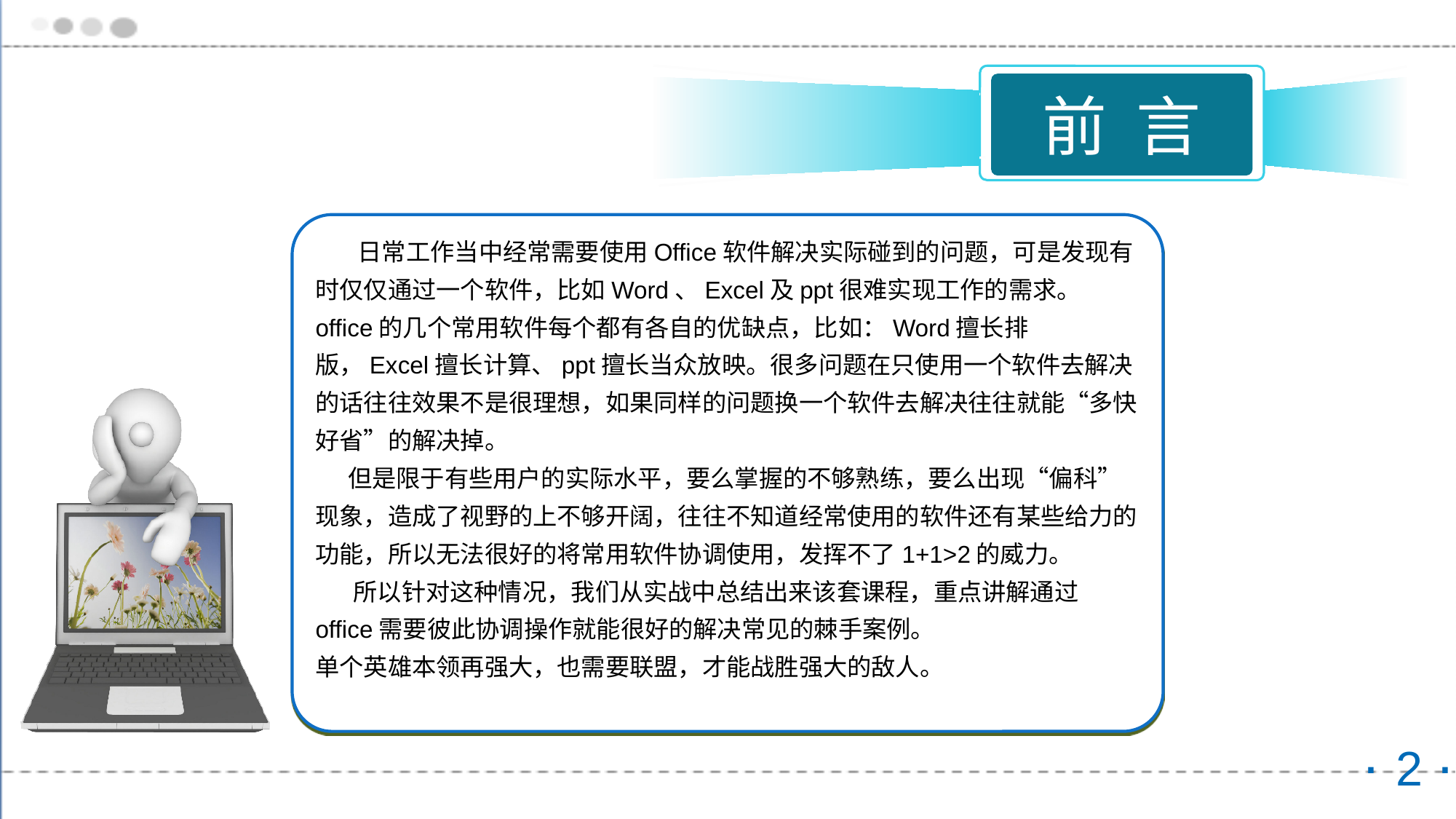

# 日常工作当中经常需要使用Office软件解决实际碰到的问题，可是发现有时仅仅通过一个软件，比如Word、Excel及ppt很难实现工作的需求。 office的几个常用软件每个都有各自的优缺点，比如：Word擅长排版，Excel擅长计算、ppt擅长当众放映。很多问题在只使用一个软件去解决的话往往效果不是很理想，如果同样的问题换一个软件去解决往往就能“多快好省”的解决掉。 但是限于有些用户的实际水平，要么掌握的不够熟练，要么出现“偏科”现象，造成了视野的上不够开阔，往往不知道经常使用的软件还有某些给力的功能，所以无法很好的将常用软件协调使用，发挥不了1+1>2的威力。 所以针对这种情况，我们从实战中总结出来该套课程，重点讲解通过office需要彼此协调操作就能很好的解决常见的棘手案例。 单个英雄本领再强大，也需要联盟，才能战胜强大的敌人。
· 2 ·